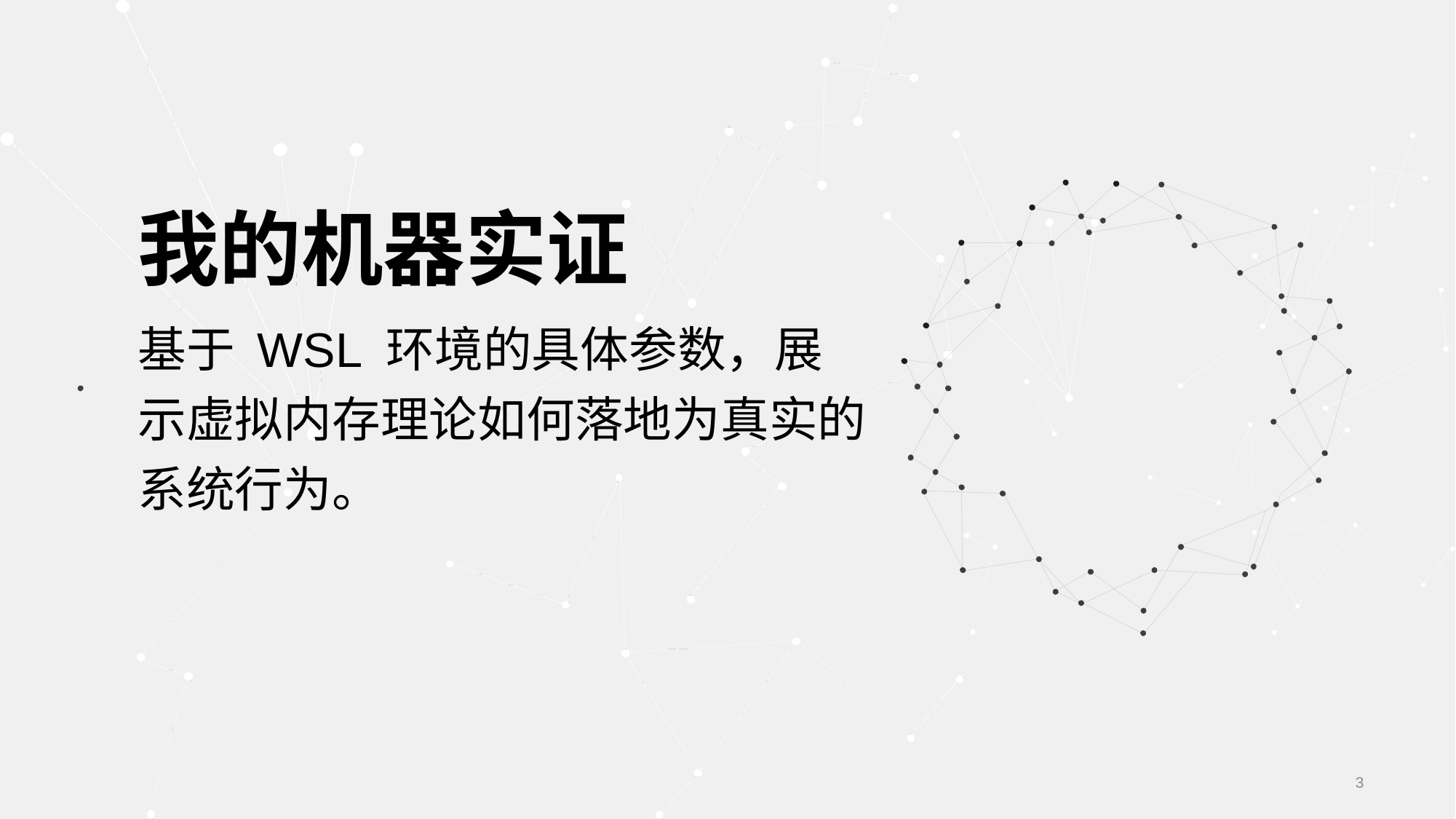

我的机器实证
基于 WSL 环境的具体参数，展示虚拟内存理论如何落地为真实的系统行为。
3